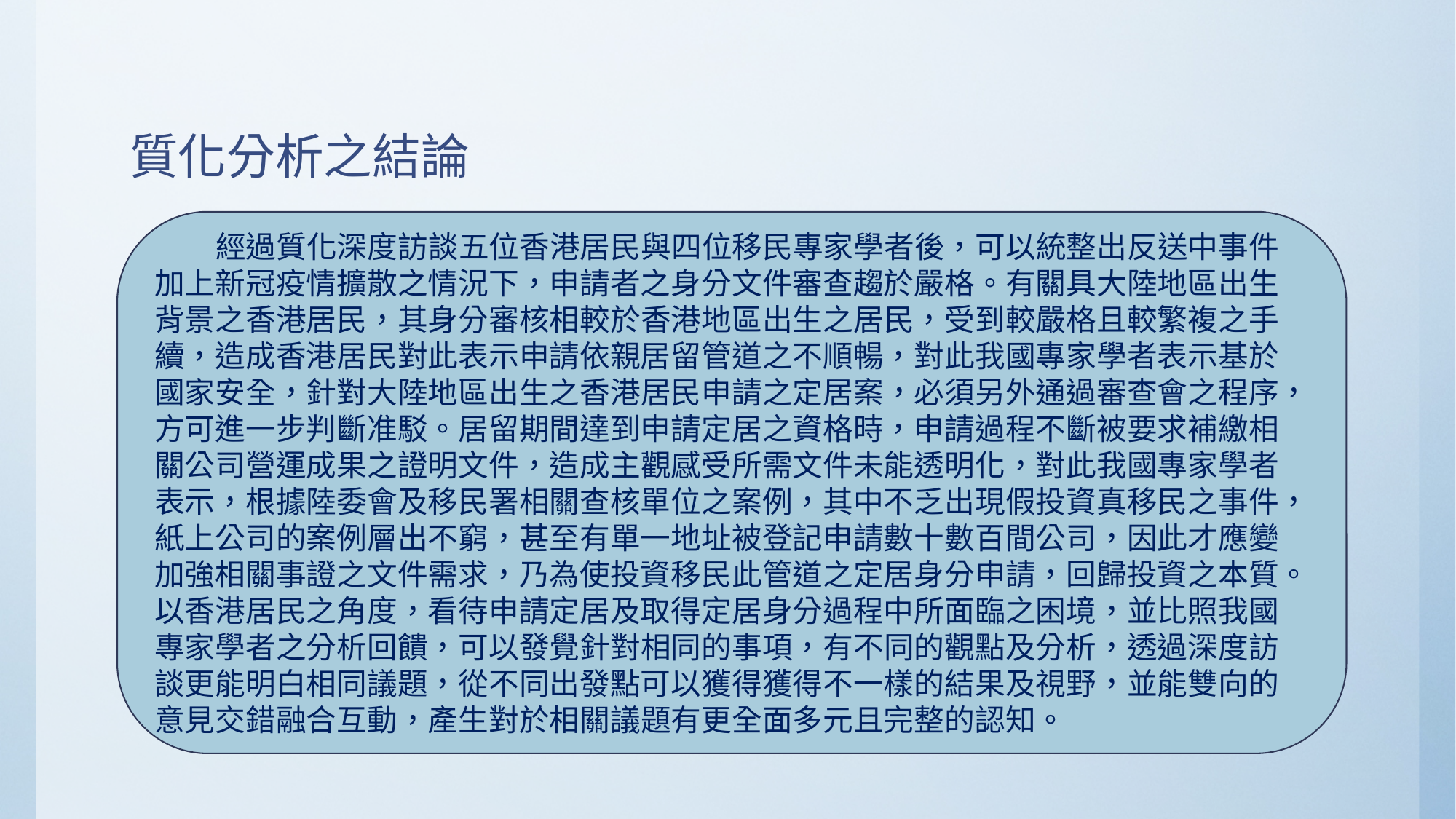

質化分析之結論
        經過質化深度訪談五位香港居民與四位移民專家學者後，可以統整出反送中事件加上新冠疫情擴散之情況下，申請者之身分文件審查趨於嚴格。有關具大陸地區出生背景之香港居民，其身分審核相較於香港地區出生之居民，受到較嚴格且較繁複之手續，造成香港居民對此表示申請依親居留管道之不順暢，對此我國專家學者表示基於國家安全，針對大陸地區出生之香港居民申請之定居案，必須另外通過審查會之程序，方可進一步判斷准駁。居留期間達到申請定居之資格時，申請過程不斷被要求補繳相關公司營運成果之證明文件，造成主觀感受所需文件未能透明化，對此我國專家學者表示，根據陸委會及移民署相關查核單位之案例，其中不乏出現假投資真移民之事件，紙上公司的案例層出不窮，甚至有單一地址被登記申請數十數百間公司，因此才應變加強相關事證之文件需求，乃為使投資移民此管道之定居身分申請，回歸投資之本質。以香港居民之角度，看待申請定居及取得定居身分過程中所面臨之困境，並比照我國專家學者之分析回饋，可以發覺針對相同的事項，有不同的觀點及分析，透過深度訪談更能明白相同議題，從不同出發點可以獲得獲得不一樣的結果及視野，並能雙向的意見交錯融合互動，產生對於相關議題有更全面多元且完整的認知。